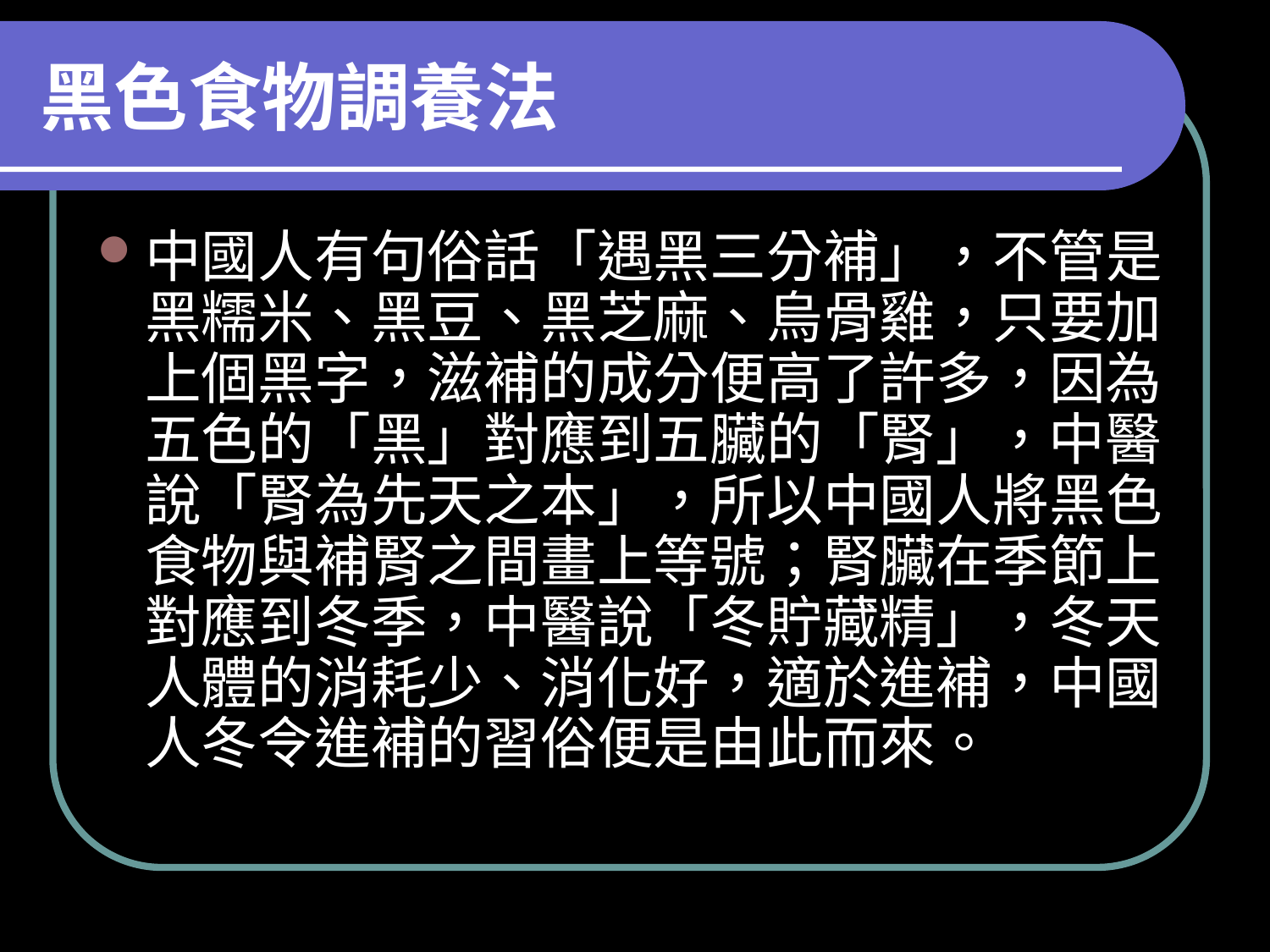

# 黑色食物調養法
中國人有句俗話「遇黑三分補」，不管是黑糯米、黑豆、黑芝麻、烏骨雞，只要加上個黑字，滋補的成分便高了許多，因為五色的「黑」對應到五臟的「腎」，中醫說「腎為先天之本」，所以中國人將黑色食物與補腎之間畫上等號；腎臟在季節上對應到冬季，中醫說「冬貯藏精」，冬天人體的消耗少、消化好，適於進補，中國人冬令進補的習俗便是由此而來。